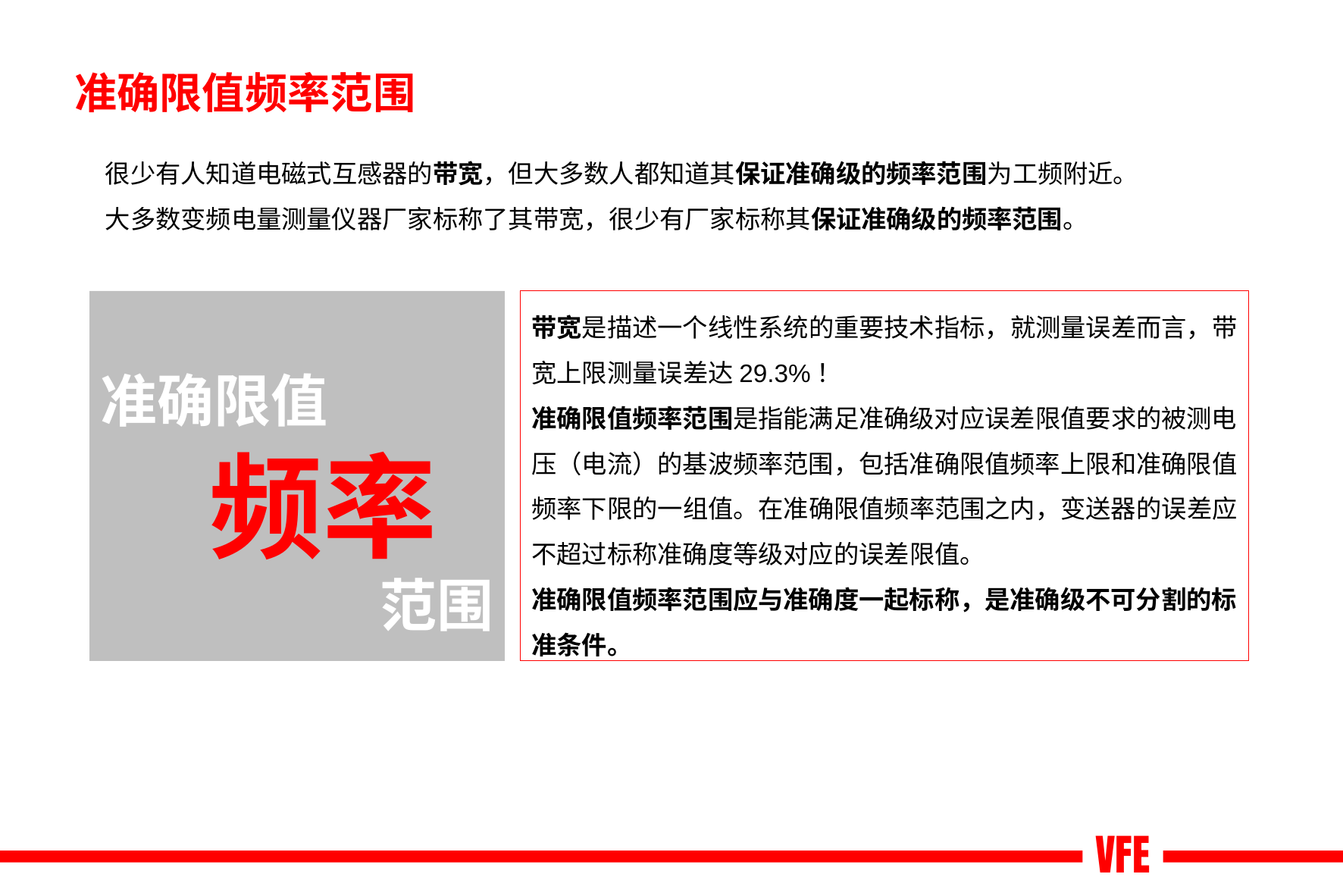

# 准确限值频率范围
很少有人知道电磁式互感器的带宽，但大多数人都知道其保证准确级的频率范围为工频附近。
大多数变频电量测量仪器厂家标称了其带宽，很少有厂家标称其保证准确级的频率范围。

准确限值

范围
带宽是描述一个线性系统的重要技术指标，就测量误差而言，带宽上限测量误差达29.3%！
准确限值频率范围是指能满足准确级对应误差限值要求的被测电压（电流）的基波频率范围，包括准确限值频率上限和准确限值频率下限的一组值。在准确限值频率范围之内，变送器的误差应不超过标称准确度等级对应的误差限值。
准确限值频率范围应与准确度一起标称，是准确级不可分割的标准条件。
频率